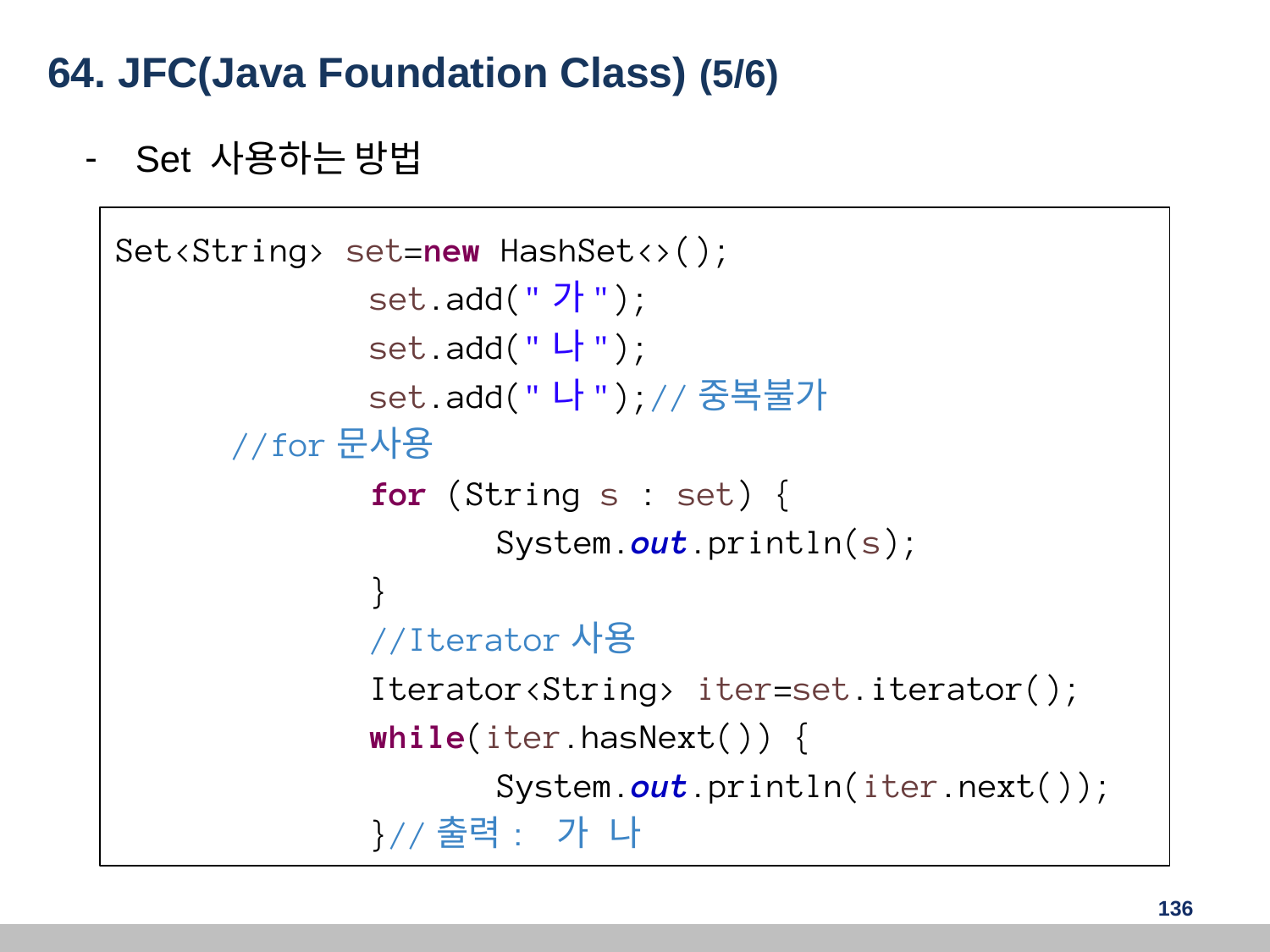

64. JFC(Java Foundation Class) (5/6)
Set 사용하는 방법
Set<String> set=new HashSet<>();
		set.add("가");
		set.add("나");
		set.add("나");//중복불가
      //for문사용
		for (String s : set) {
			System.out.println(s);
		}
		//Iterator사용
		Iterator<String> iter=set.iterator();
		while(iter.hasNext()) {
			System.out.println(iter.next());
		}//출력: 가 나
136